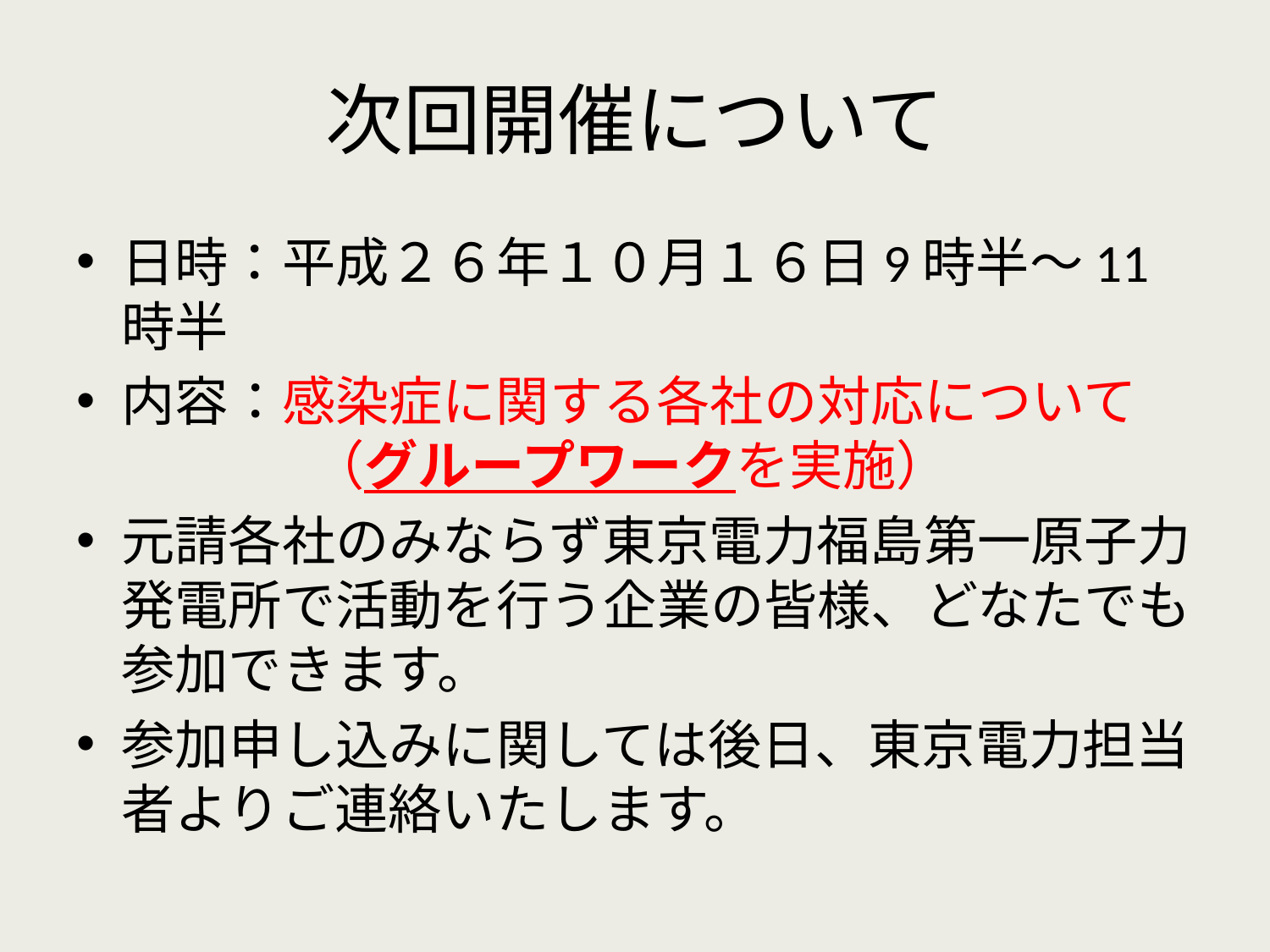

# 次回開催について
日時：平成２６年１０月１６日9時半～11時半
内容：感染症に関する各社の対応について	（グループワークを実施）
元請各社のみならず東京電力福島第一原子力発電所で活動を行う企業の皆様、どなたでも参加できます。
参加申し込みに関しては後日、東京電力担当者よりご連絡いたします。